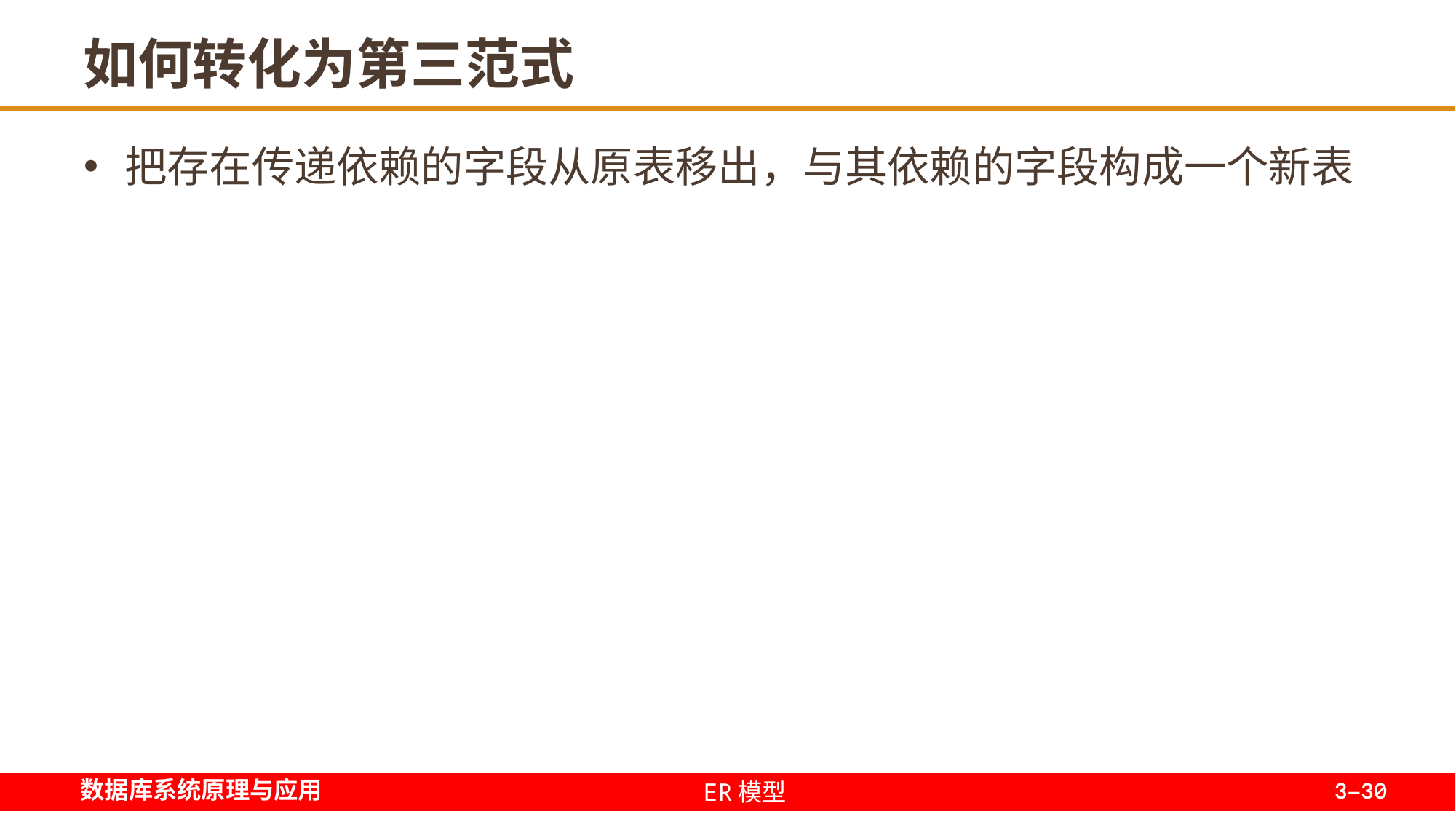

# 如何转化为第三范式
把存在传递依赖的字段从原表移出，与其依赖的字段构成一个新表